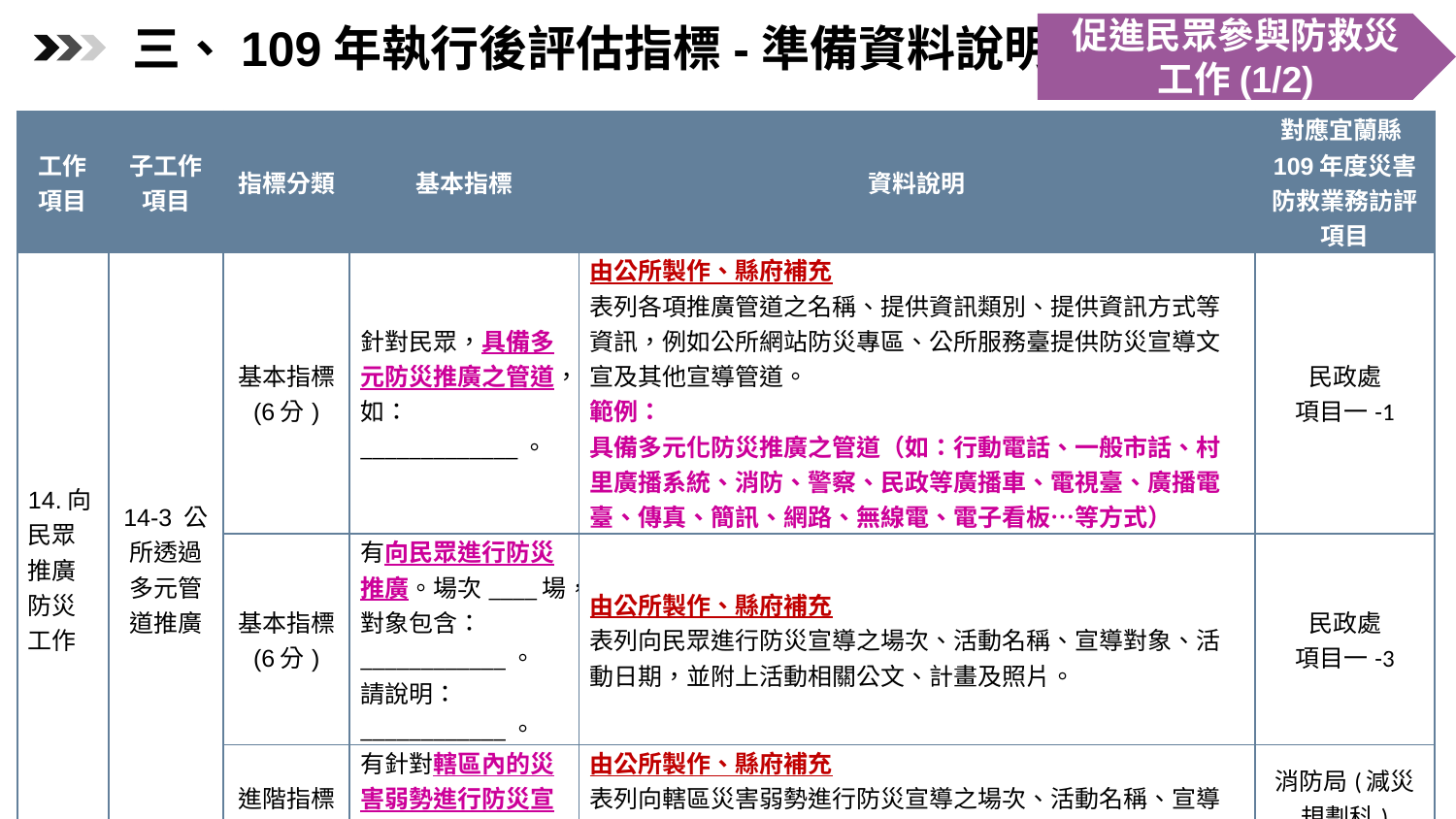

促進民眾參與防救災
工作(1/2)
三、109年執行後評估指標-準備資料說明

| 工作項目 | 子工作項目 | 指標分類 | 基本指標 | 資料說明 | 對應宜蘭縣109年度災害防救業務訪評項目 |
| --- | --- | --- | --- | --- | --- |
| 14.向民眾推廣防災工作 | 14-3 公所透過多元管道推廣 | 基本指標 (6分) | 針對民眾，具備多元防災推廣之管道，如：\_\_\_\_\_\_\_\_\_\_\_\_\_。 | 由公所製作、縣府補充 表列各項推廣管道之名稱、提供資訊類別、提供資訊方式等資訊，例如公所網站防災專區、公所服務臺提供防災宣導文宣及其他宣導管道。 範例： 具備多元化防災推廣之管道（如：行動電話、一般市話、村里廣播系統、消防、警察、民政等廣播車、電視臺、廣播電臺、傳真、簡訊、網路、無線電、電子看板…等方式） | 民政處 項目一-1 |
|  |  | 基本指標 (6分) | 有向民眾進行防災推廣。場次\_\_\_\_場，對象包含：\_\_\_\_\_\_\_\_\_\_\_\_。 請說明：\_\_\_\_\_\_\_\_\_\_\_\_。 | 由公所製作、縣府補充 表列向民眾進行防災宣導之場次、活動名稱、宣導對象、活動日期，並附上活動相關公文、計畫及照片。 | 民政處 項目一-3 |
|  |  | 進階指標 (5分) | 有針對轄區內的災害弱勢進行防災宣導。 請說明對象及作為。 | 由公所製作、縣府補充 表列向轄區災害弱勢進行防災宣導之場次、活動名稱、宣導對象、活動日期，並附上活動相關公文、計畫及照片，包括於學校、幼兒園其他災害弱勢場所辦理之防災宣導資料。 | 消防局(減災規劃科) 項目五-3 |
23